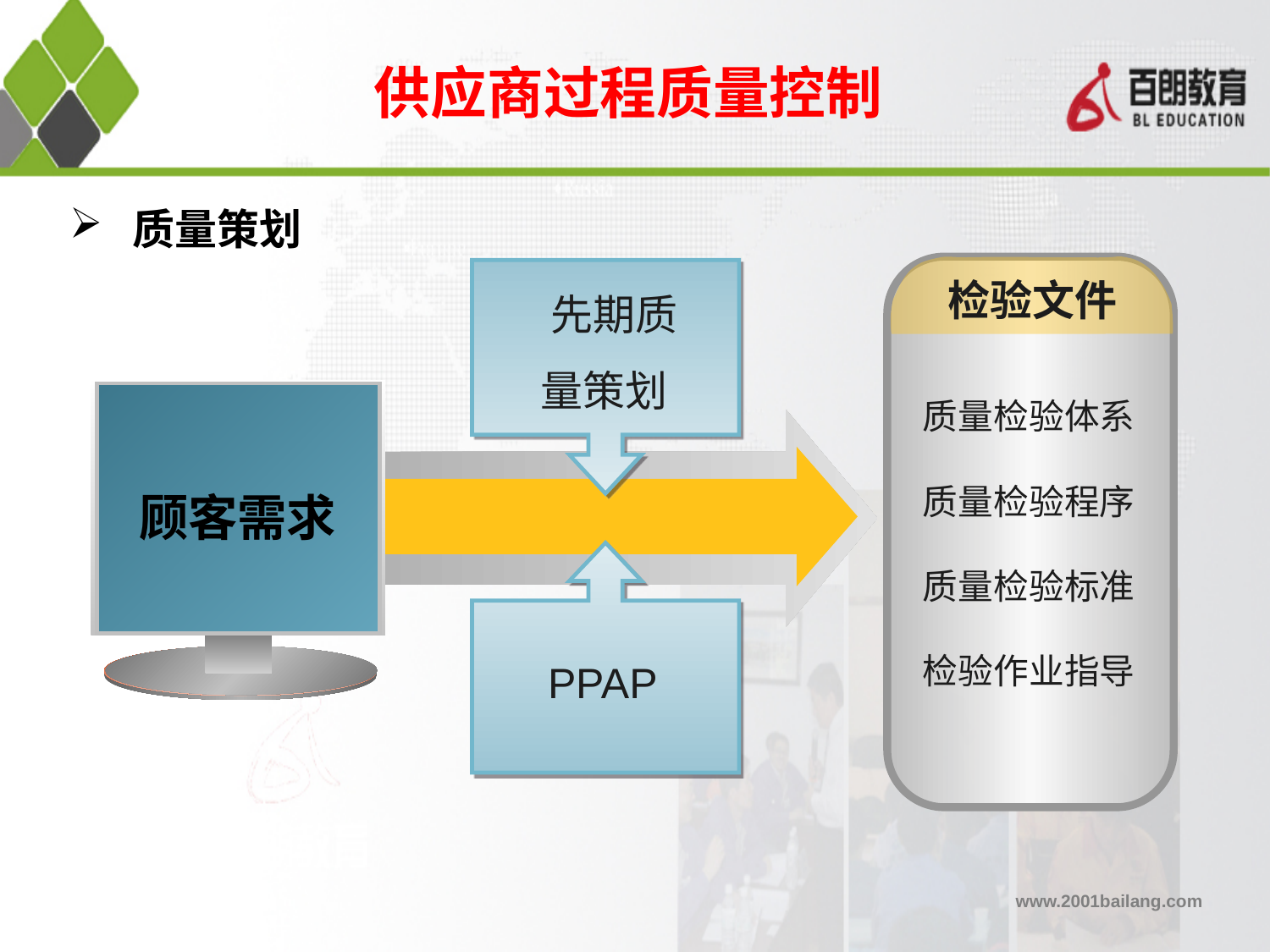

供应商过程质量控制
# 质量策划

 先期质量策划

检验文件
质量检验体系
质量检验程序
质量检验标准
检验作业指导

顾客需求

PPAP